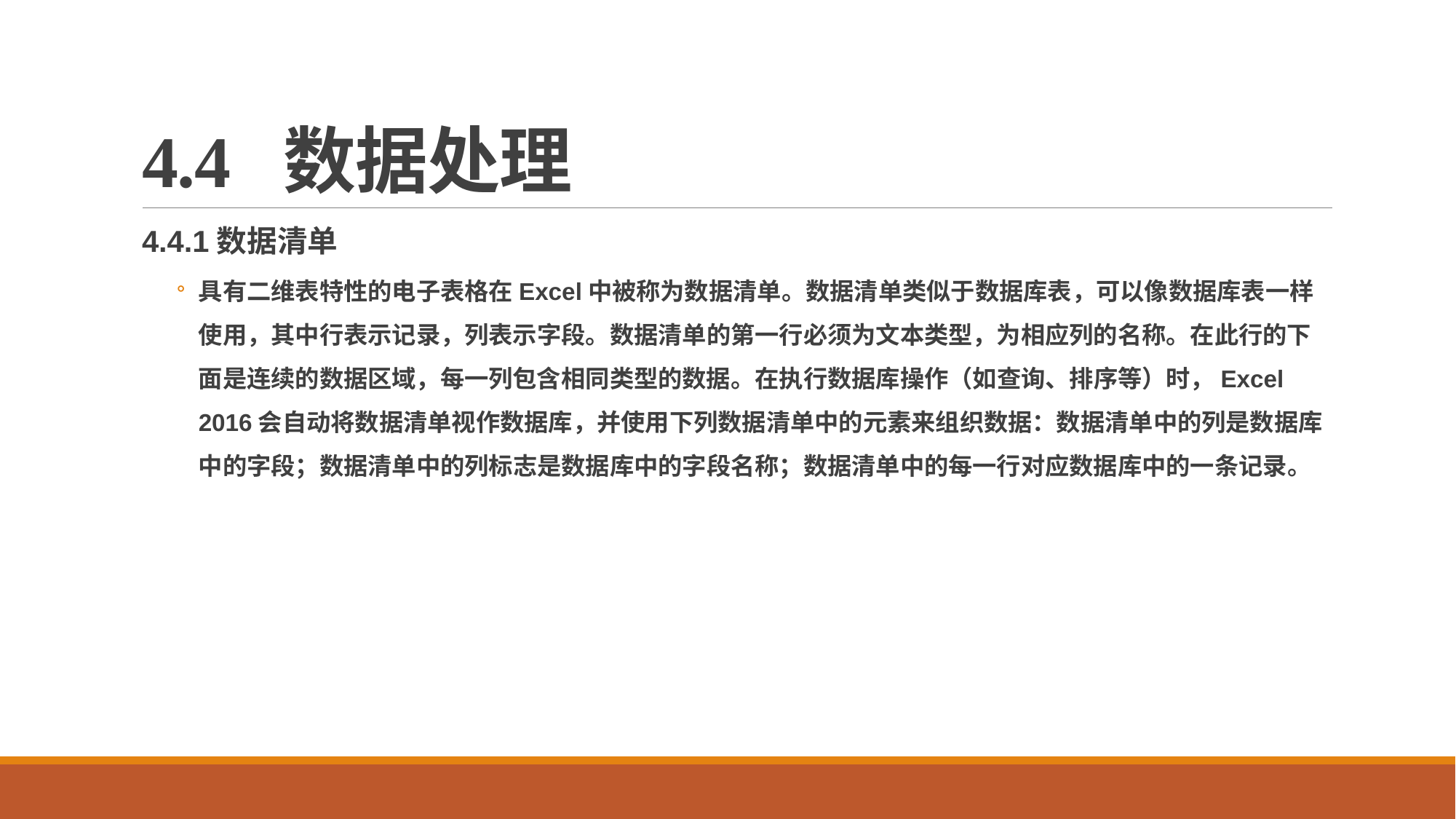

# 4.4  数据处理
4.4.1数据清单
具有二维表特性的电子表格在Excel中被称为数据清单。数据清单类似于数据库表，可以像数据库表一样使用，其中行表示记录，列表示字段。数据清单的第一行必须为文本类型，为相应列的名称。在此行的下面是连续的数据区域，每一列包含相同类型的数据。在执行数据库操作（如查询、排序等）时，Excel 2016会自动将数据清单视作数据库，并使用下列数据清单中的元素来组织数据：数据清单中的列是数据库中的字段；数据清单中的列标志是数据库中的字段名称；数据清单中的每一行对应数据库中的一条记录。